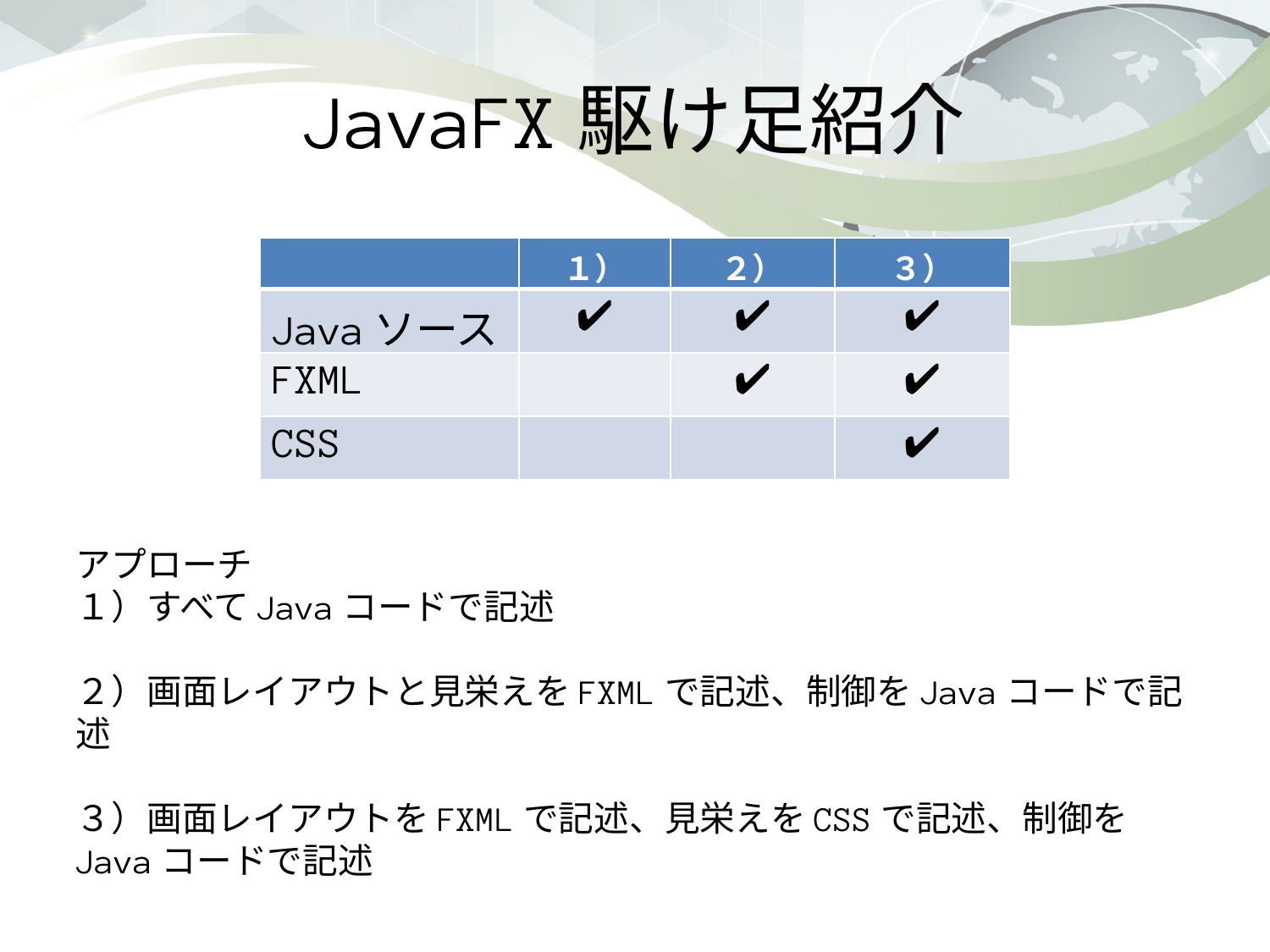

# JavaFX駆け足紹介
|  | １） | ２） | ３） |
| --- | --- | --- | --- |
| Javaソース | ✔ | ✔ | ✔ |
| FXML |  | ✔ | ✔ |
| CSS |  |  | ✔ |
アプローチ
１）すべてJavaコードで記述

２）画面レイアウトと見栄えをFXMLで記述、制御をJavaコードで記述

３）画面レイアウトをFXMLで記述、見栄えをCSSで記述、制御をJavaコードで記述